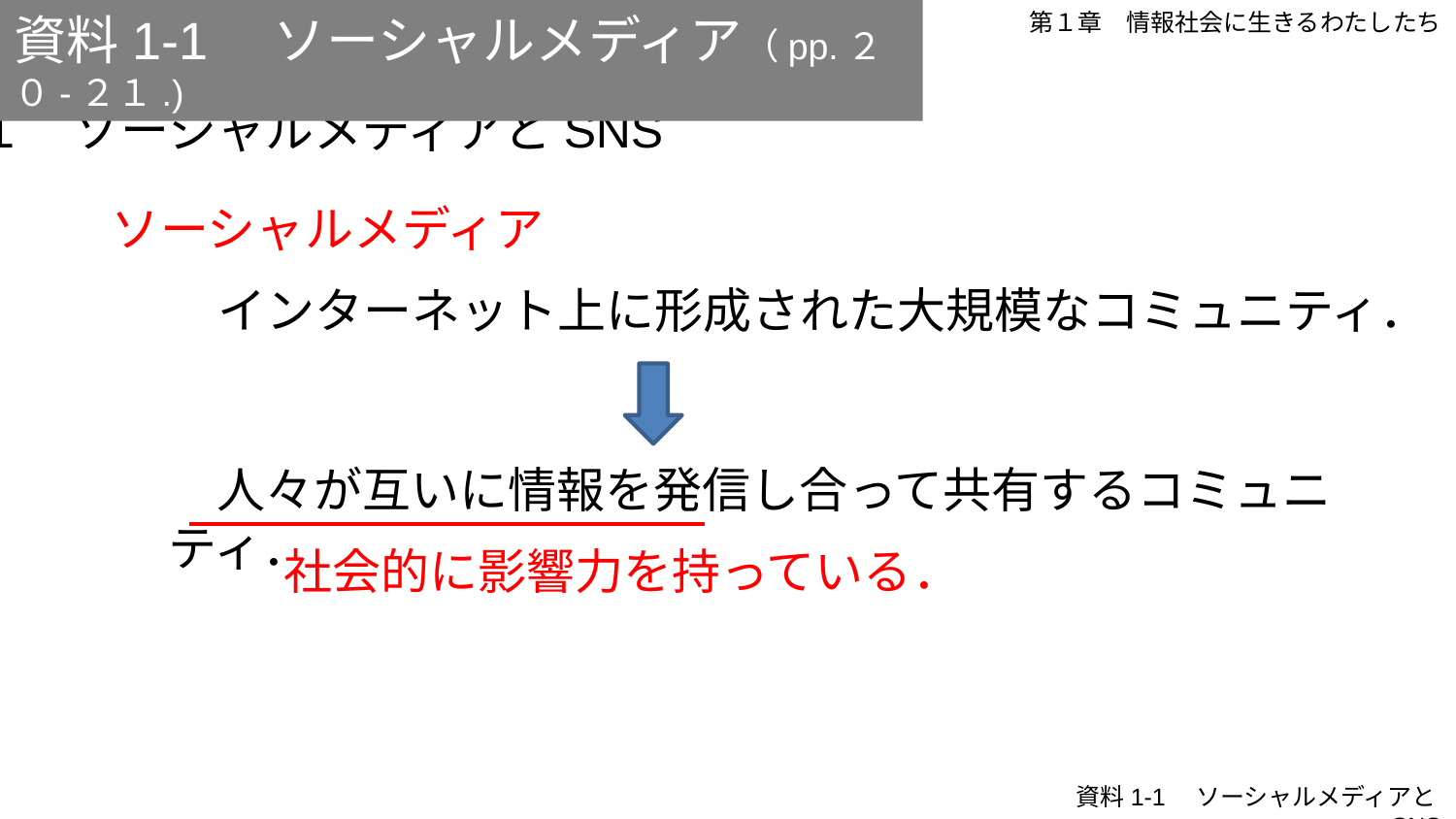

資料1-1　ソーシャルメディア（pp.２０-２１.)
第１章　情報社会に生きるわたしたち
１　ソーシャルメディアとSNS
ソーシャルメディア
　インターネット上に形成された大規模なコミュニティ．

　人々が互いに情報を発信し合って共有するコミュニティ．
社会的に影響力を持っている．
資料1-1　ソーシャルメディアとSNS